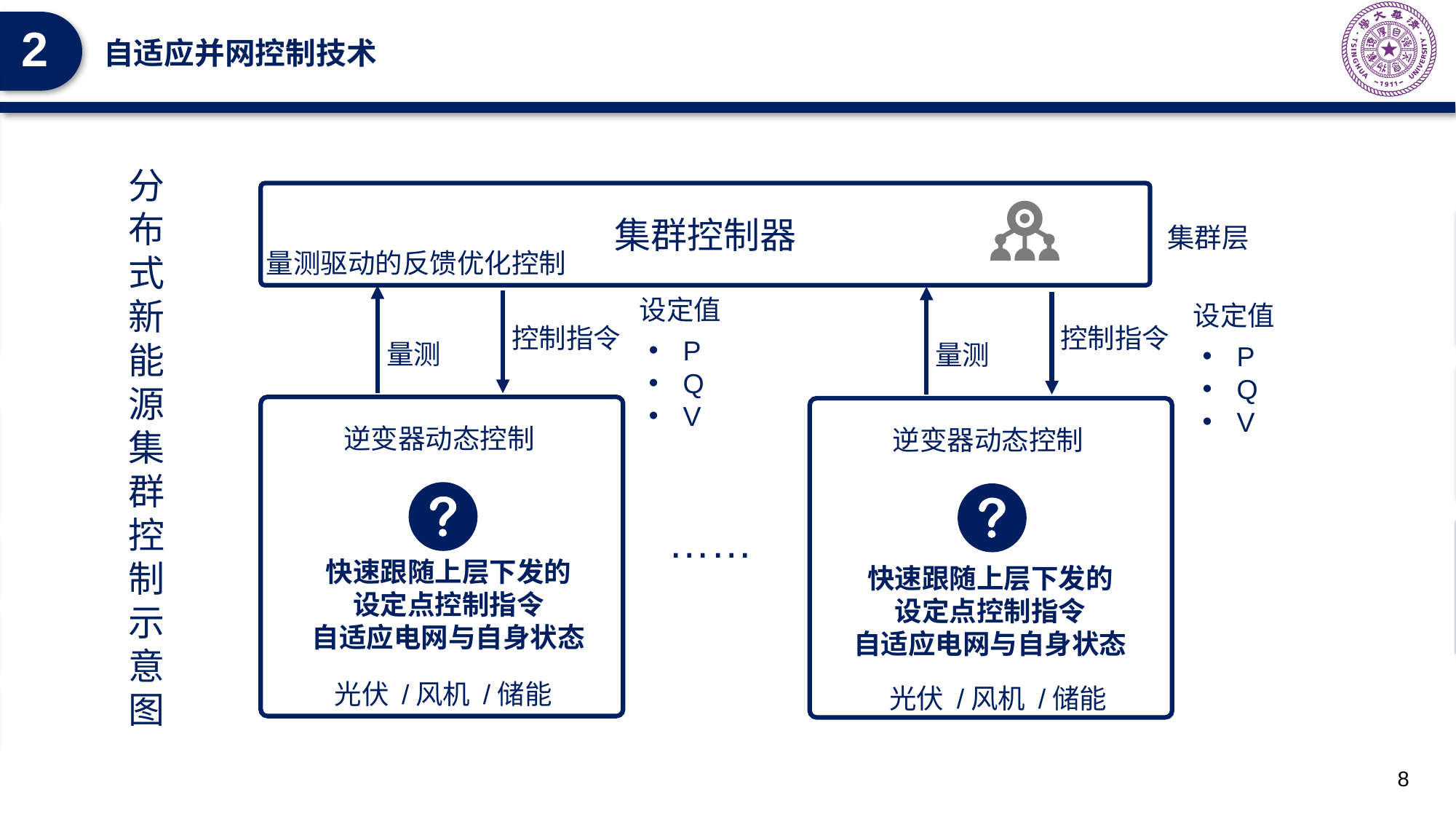

2
自适应并网控制技术
分布式新能源集群控制示意图
集群控制器

集群层
量测驱动的反馈优化控制
设定值
设定值
控制指令
控制指令
P
Q
V
量测
量测
P
Q
V

逆变器动态控制

逆变器动态控制

……
快速跟随上层下发的
设定点控制指令
自适应电网与自身状态
快速跟随上层下发的
设定点控制指令
自适应电网与自身状态
光伏 /风机 /储能
光伏 /风机 /储能
8